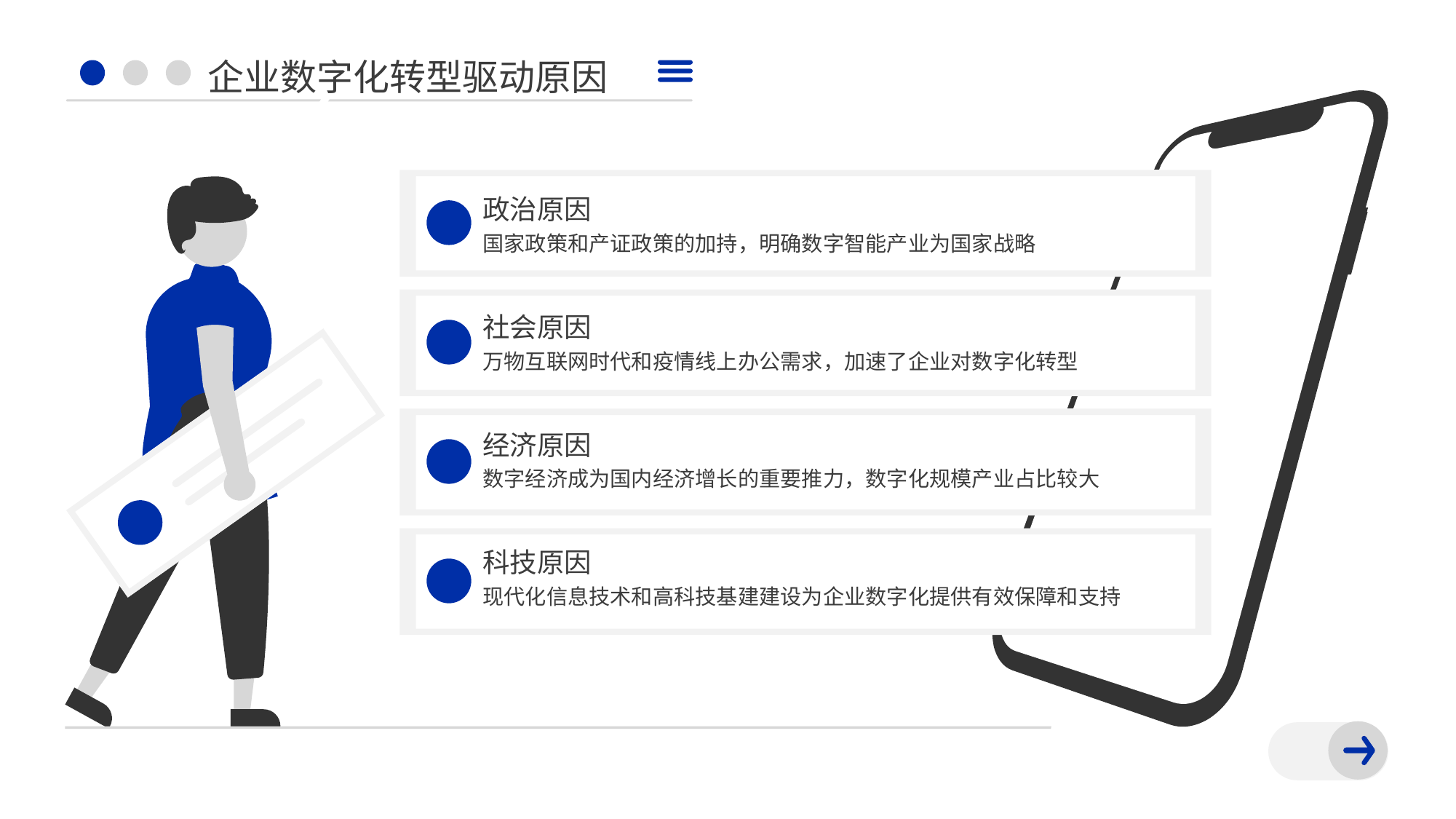

企业数字化转型驱动原因

政治原因
国家政策和产证政策的加持，明确数字智能产业为国家战略

社会原因
万物互联网时代和疫情线上办公需求，加速了企业对数字化转型

经济原因
数字经济成为国内经济增长的重要推力，数字化规模产业占比较大

科技原因
现代化信息技术和高科技基建建设为企业数字化提供有效保障和支持